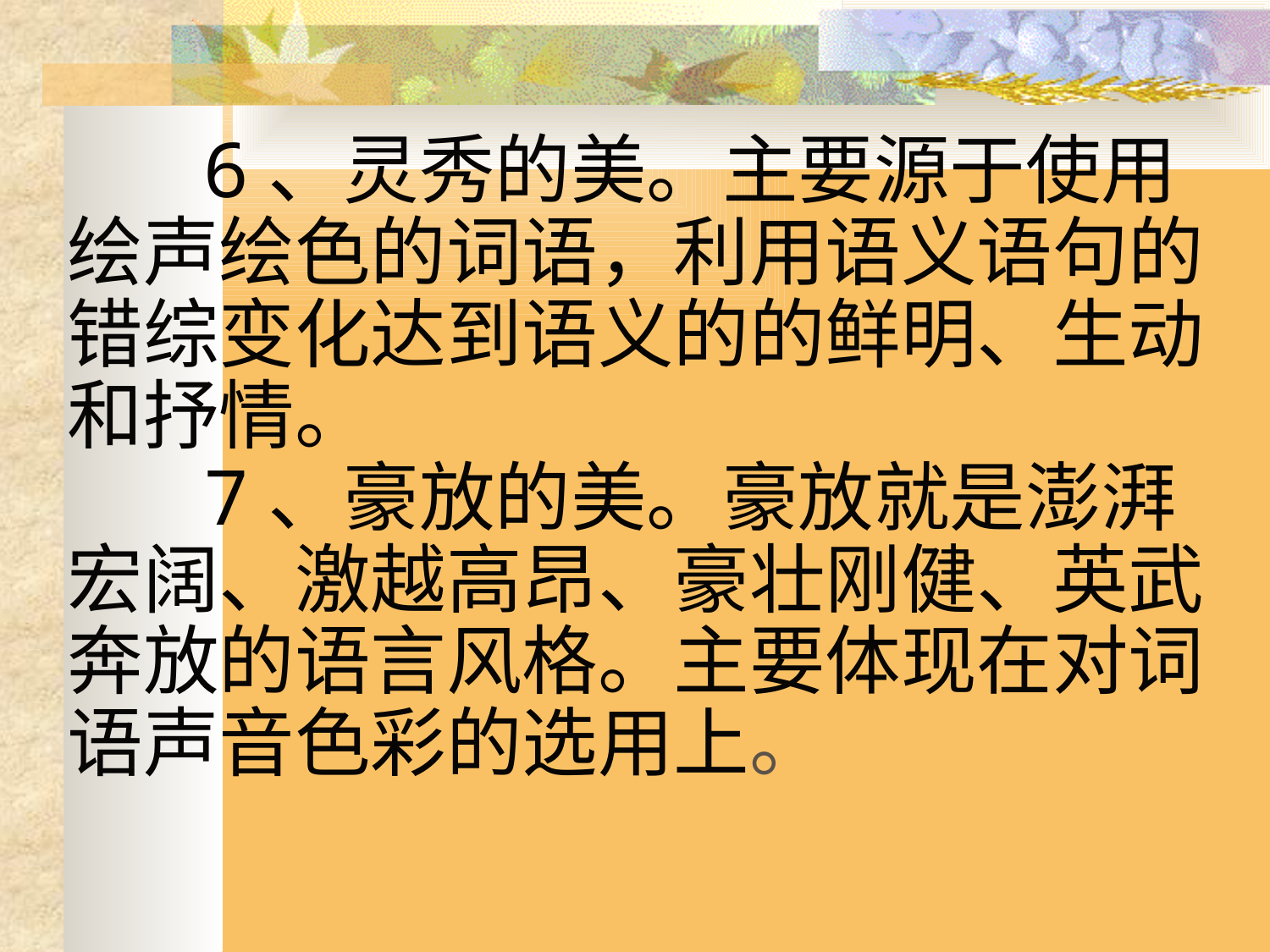

6、灵秀的美。主要源于使用绘声绘色的词语，利用语义语句的错综变化达到语义的的鲜明、生动和抒情。
   7、豪放的美。豪放就是澎湃宏阔、激越高昂、豪壮刚健、英武奔放的语言风格。主要体现在对词语声音色彩的选用上。